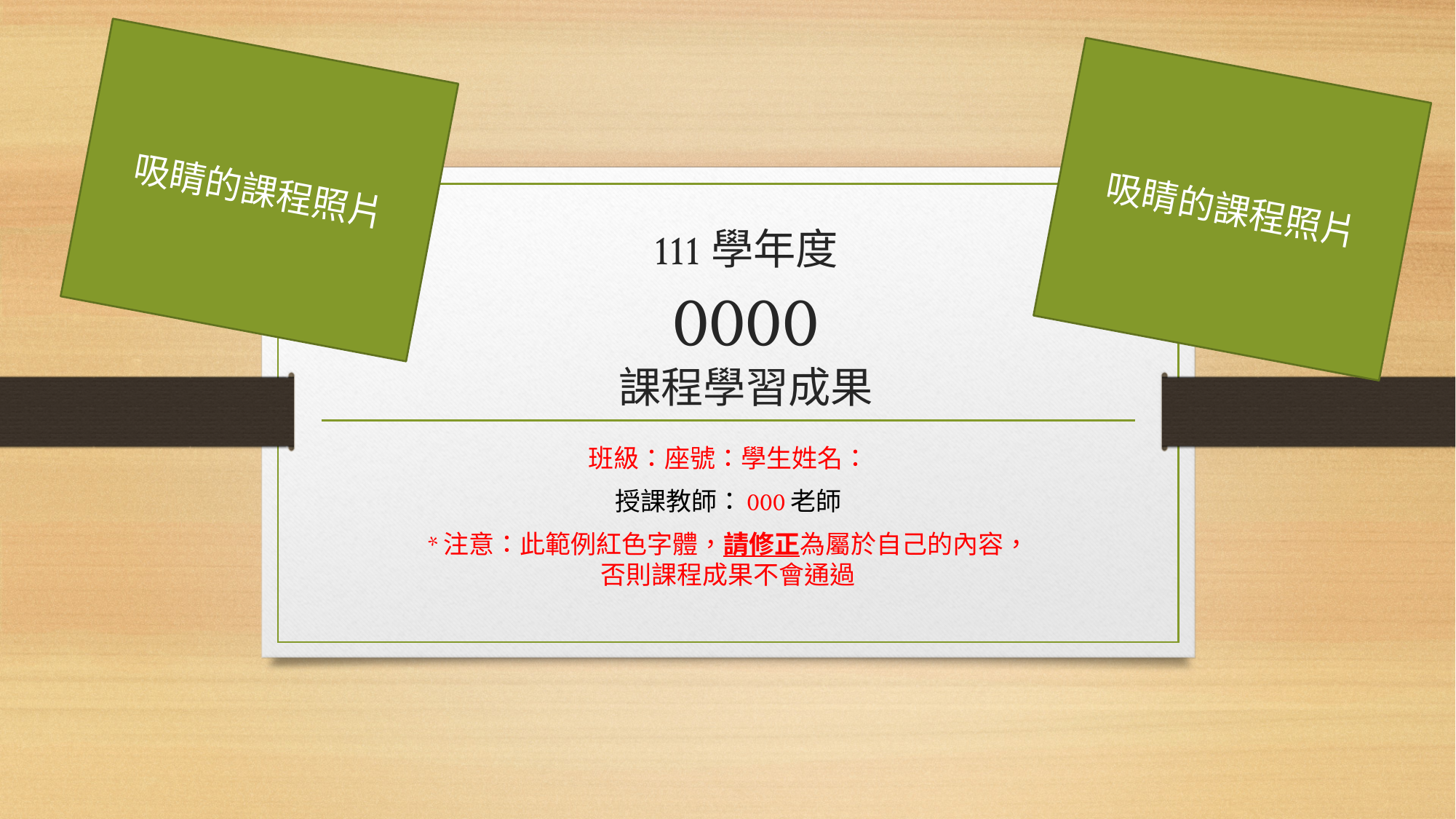

吸睛的課程照片
吸睛的課程照片
# 111學年度 0000 課程學習成果
班級：座號：學生姓名：
授課教師：000老師
*注意：此範例紅色字體，請修正為屬於自己的內容，
否則課程成果不會通過